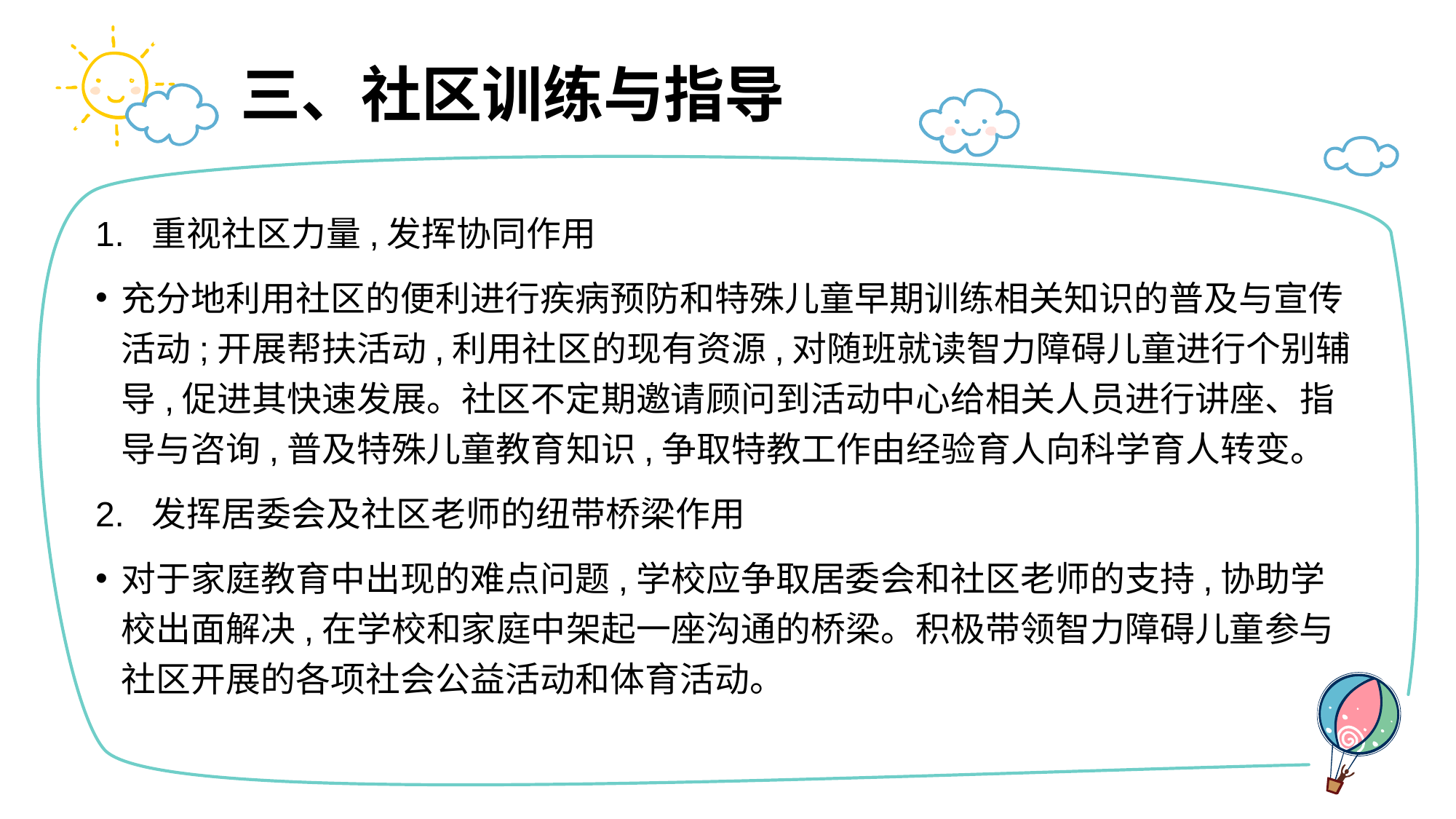

# 三、社区训练与指导
1.  重视社区力量,发挥协同作用
充分地利用社区的便利进行疾病预防和特殊儿童早期训练相关知识的普及与宣传活动;开展帮扶活动,利用社区的现有资源,对随班就读智力障碍儿童进行个别辅导,促进其快速发展。社区不定期邀请顾问到活动中心给相关人员进行讲座、指导与咨询,普及特殊儿童教育知识,争取特教工作由经验育人向科学育人转变。
2.  发挥居委会及社区老师的纽带桥梁作用
对于家庭教育中出现的难点问题,学校应争取居委会和社区老师的支持,协助学校出面解决,在学校和家庭中架起一座沟通的桥梁。积极带领智力障碍儿童参与社区开展的各项社会公益活动和体育活动。